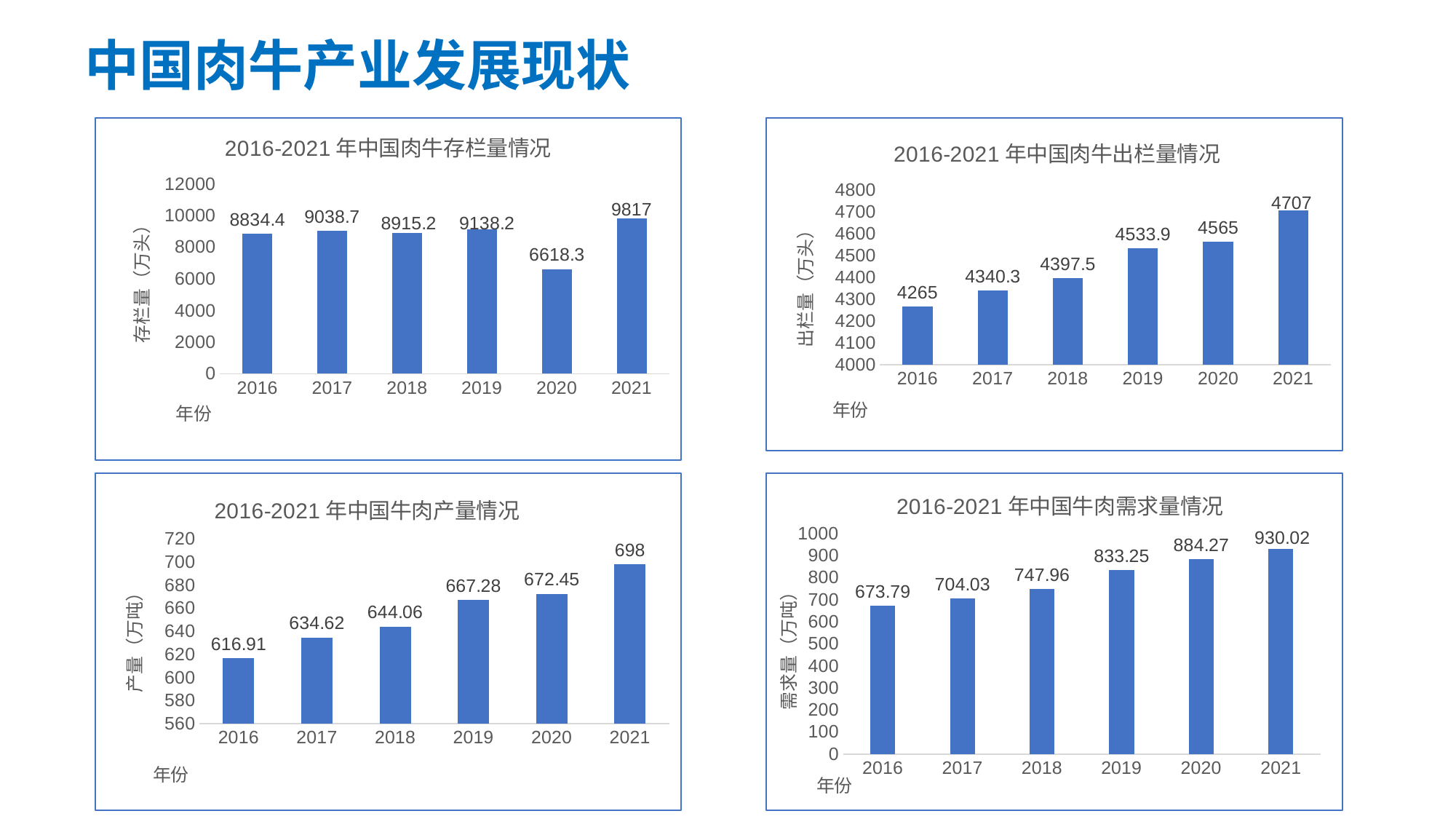

# 中国肉牛产业发展现状

### Chart:  2016-2021年中国肉牛出栏量情况

| Category |  |
|---|---|
| 2016 | 4265.0 |
| 2017 | 4340.3 |
| 2018 | 4397.5 |
| 2019 | 4533.9 |
| 2020 | 4565.0 |
| 2021 | 4707.0 |

### Chart: 2016-2021年中国肉牛存栏量情况

| Category |  |
|---|---|
| 2016 | 8834.4 |
| 2017 | 9038.7 |
| 2018 | 8915.2 |
| 2019 | 9138.2 |
| 2020 | 6618.3 |
| 2021 | 9817.0 |

### Chart: 2016-2021年中国牛肉产量情况

| Category |  |
|---|---|
| 2016 | 616.91 |
| 2017 | 634.62 |
| 2018 | 644.06 |
| 2019 | 667.28 |
| 2020 | 672.45 |
| 2021 | 698.0 |

### Chart:  2016-2021年中国牛肉需求量情况

| Category |  |
|---|---|
| 2016 | 673.79 |
| 2017 | 704.03 |
| 2018 | 747.96 |
| 2019 | 833.25 |
| 2020 | 884.27 |
| 2021 | 930.02 |